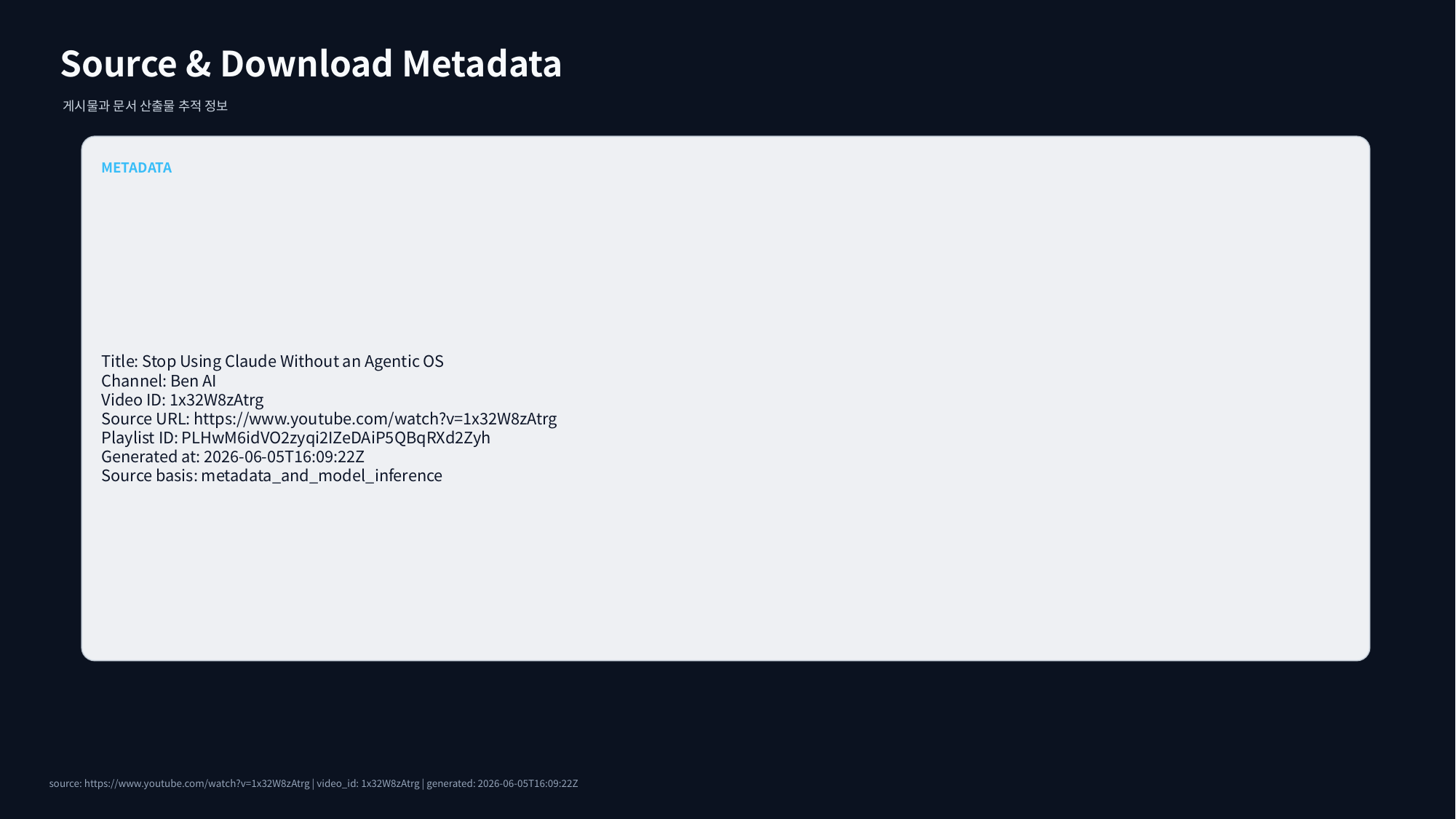

Source & Download Metadata
게시물과 문서 산출물 추적 정보

METADATA
Title: Stop Using Claude Without an Agentic OS
Channel: Ben AI
Video ID: 1x32W8zAtrg
Source URL: https://www.youtube.com/watch?v=1x32W8zAtrg
Playlist ID: PLHwM6idVO2zyqi2IZeDAiP5QBqRXd2Zyh
Generated at: 2026-06-05T16:09:22Z
Source basis: metadata_and_model_inference
source: https://www.youtube.com/watch?v=1x32W8zAtrg | video_id: 1x32W8zAtrg | generated: 2026-06-05T16:09:22Z